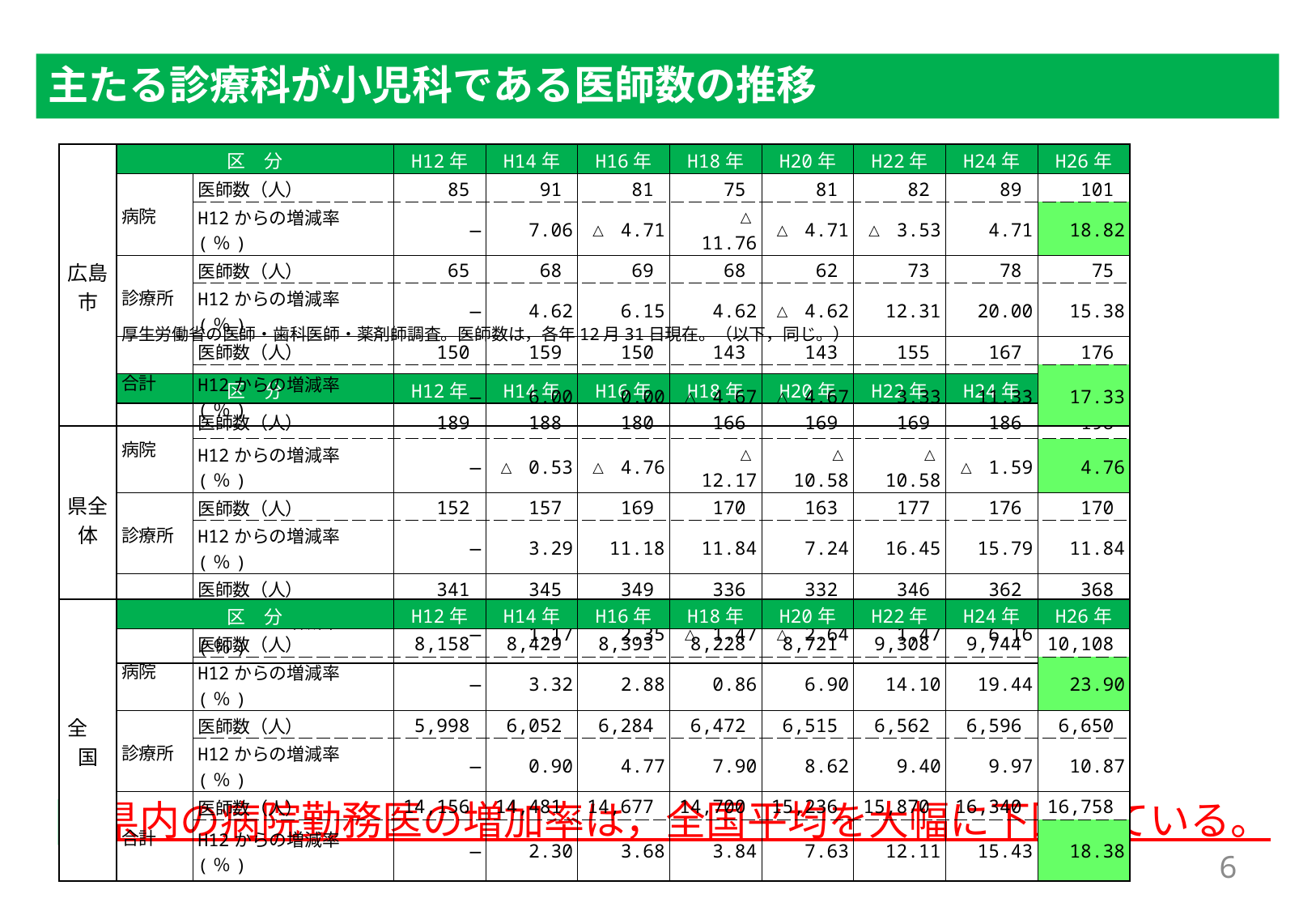

# 主たる診療科が小児科である医師数の推移
| 広島市 | 区　分 |  | H12年 | H14年 | H16年 | H18年 | H20年 | H22年 | H24年 | H26年 |
| --- | --- | --- | --- | --- | --- | --- | --- | --- | --- | --- |
|  | 病院 | 医師数（人） | 85 | 91 | 81 | 75 | 81 | 82 | 89 | 101 |
|  |  | H12からの増減率(％) | ― | 7.06 | △ 4.71 | △ 11.76 | △ 4.71 | △ 3.53 | 4.71 | 18.82 |
|  | 診療所 | 医師数（人） | 65 | 68 | 69 | 68 | 62 | 73 | 78 | 75 |
|  |  | H12からの増減率(％) | ― | 4.62 | 6.15 | 4.62 | △ 4.62 | 12.31 | 20.00 | 15.38 |
|  | 合計 | 医師数（人） | 150 | 159 | 150 | 143 | 143 | 155 | 167 | 176 |
|  |  | H12からの増減率(％) | ― | 6.00 | 0.00 | △ 4.67 | △ 4.67 | 3.33 | 11.33 | 17.33 |
（出典）厚生労働省の医師・歯科医師・薬剤師調査。医師数は，各年12月31日現在。（以下，同じ。）
| 県全体 | 区　分 |  | H12年 | H14年 | H16年 | H18年 | H20年 | H22年 | H24年 | H26年 |
| --- | --- | --- | --- | --- | --- | --- | --- | --- | --- | --- |
|  | 病院 | 医師数（人） | 189 | 188 | 180 | 166 | 169 | 169 | 186 | 198 |
|  |  | H12からの増減率(％) | ― | △ 0.53 | △ 4.76 | △ 12.17 | △ 10.58 | △ 10.58 | △ 1.59 | 4.76 |
|  | 診療所 | 医師数（人） | 152 | 157 | 169 | 170 | 163 | 177 | 176 | 170 |
|  |  | H12からの増減率(％) | ― | 3.29 | 11.18 | 11.84 | 7.24 | 16.45 | 15.79 | 11.84 |
|  | 合計 | 医師数（人） | 341 | 345 | 349 | 336 | 332 | 346 | 362 | 368 |
|  |  | H12からの増減率(％) | ― | 1.17 | 2.35 | △ 1.47 | △ 2.64 | 1.47 | 6.16 | 7.92 |
| 全　国 | 区　分 |  | H12年 | H14年 | H16年 | H18年 | H20年 | H22年 | H24年 | H26年 |
| --- | --- | --- | --- | --- | --- | --- | --- | --- | --- | --- |
|  | 病院 | 医師数（人） | 8,158 | 8,429 | 8,393 | 8,228 | 8,721 | 9,308 | 9,744 | 10,108 |
|  |  | H12からの増減率(％) | ― | 3.32 | 2.88 | 0.86 | 6.90 | 14.10 | 19.44 | 23.90 |
|  | 診療所 | 医師数（人） | 5,998 | 6,052 | 6,284 | 6,472 | 6,515 | 6,562 | 6,596 | 6,650 |
|  |  | H12からの増減率(％) | ― | 0.90 | 4.77 | 7.90 | 8.62 | 9.40 | 9.97 | 10.87 |
|  | 合計 | 医師数（人） | 14,156 | 14,481 | 14,677 | 14,700 | 15,236 | 15,870 | 16,340 | 16,758 |
|  |  | H12からの増減率(％) | ― | 2.30 | 3.68 | 3.84 | 7.63 | 12.11 | 15.43 | 18.38 |
県内の病院勤務医の増加率は，全国平均を大幅に下回っている。

6